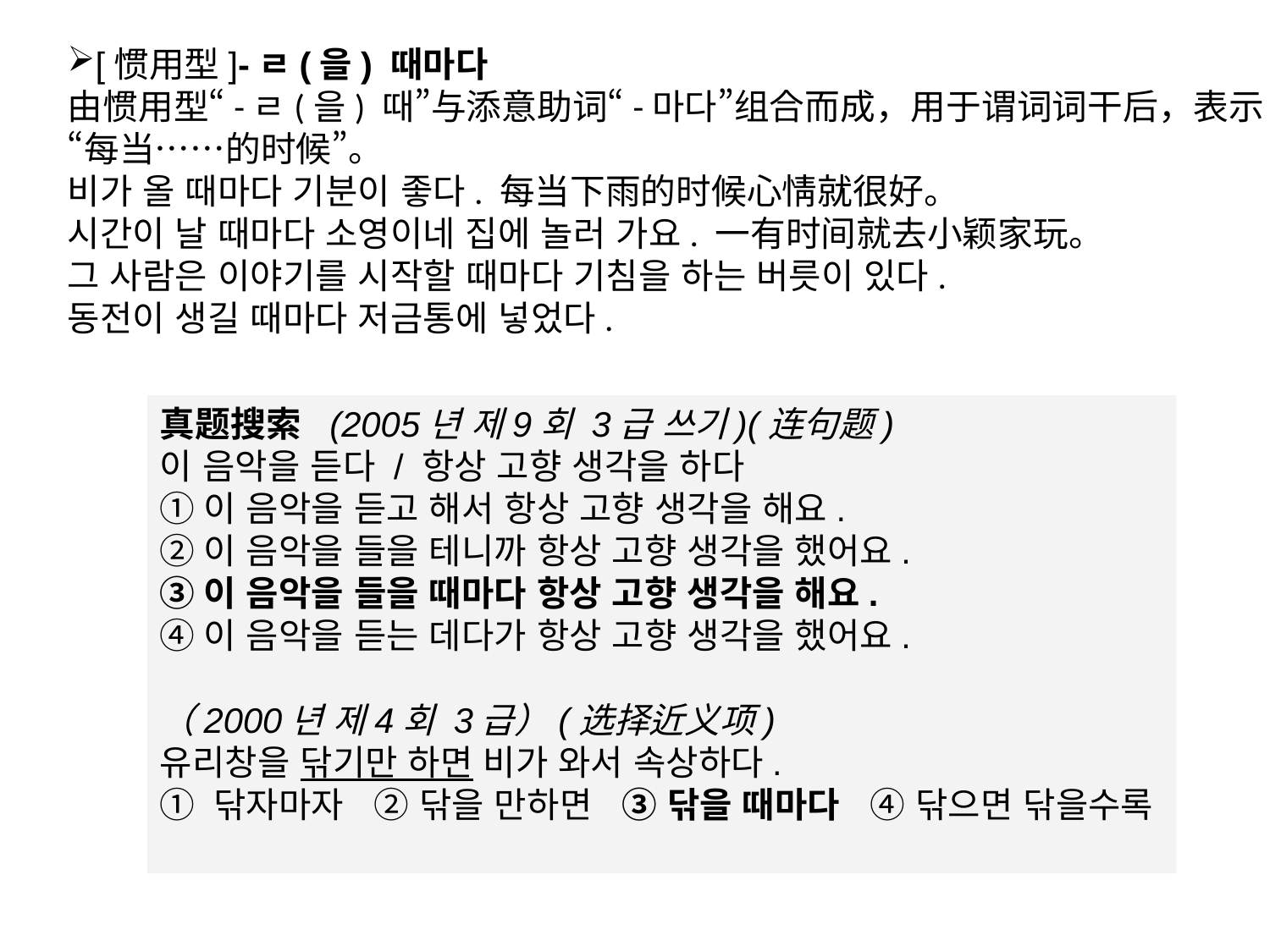

[惯用型]-ㄹ(을) 때마다
由惯用型“-ㄹ(을) 때”与添意助词“-마다”组合而成，用于谓词词干后，表示“每当……的时候”。
비가 올 때마다 기분이 좋다. 每当下雨的时候心情就很好。
시간이 날 때마다 소영이네 집에 놀러 가요. 一有时间就去小颖家玩。
그 사람은 이야기를 시작할 때마다 기침을 하는 버릇이 있다.
동전이 생길 때마다 저금통에 넣었다.

真题搜索  (2005년 제9회 3급 쓰기)(连句题)
이 음악을 듣다 / 항상 고향 생각을 하다
①이 음악을 듣고 해서 항상 고향 생각을 해요.
②이 음악을 들을 테니까 항상 고향 생각을 했어요.
③이 음악을 들을 때마다 항상 고향 생각을 해요.
④이 음악을 듣는 데다가 항상 고향 생각을 했어요.

（2000년 제4회 3급）(选择近义项)
유리창을 닦기만 하면 비가 와서 속상하다.
① 닦자마자   ② 닦을 만하면   ③ 닦을 때마다   ④ 닦으면 닦을수록